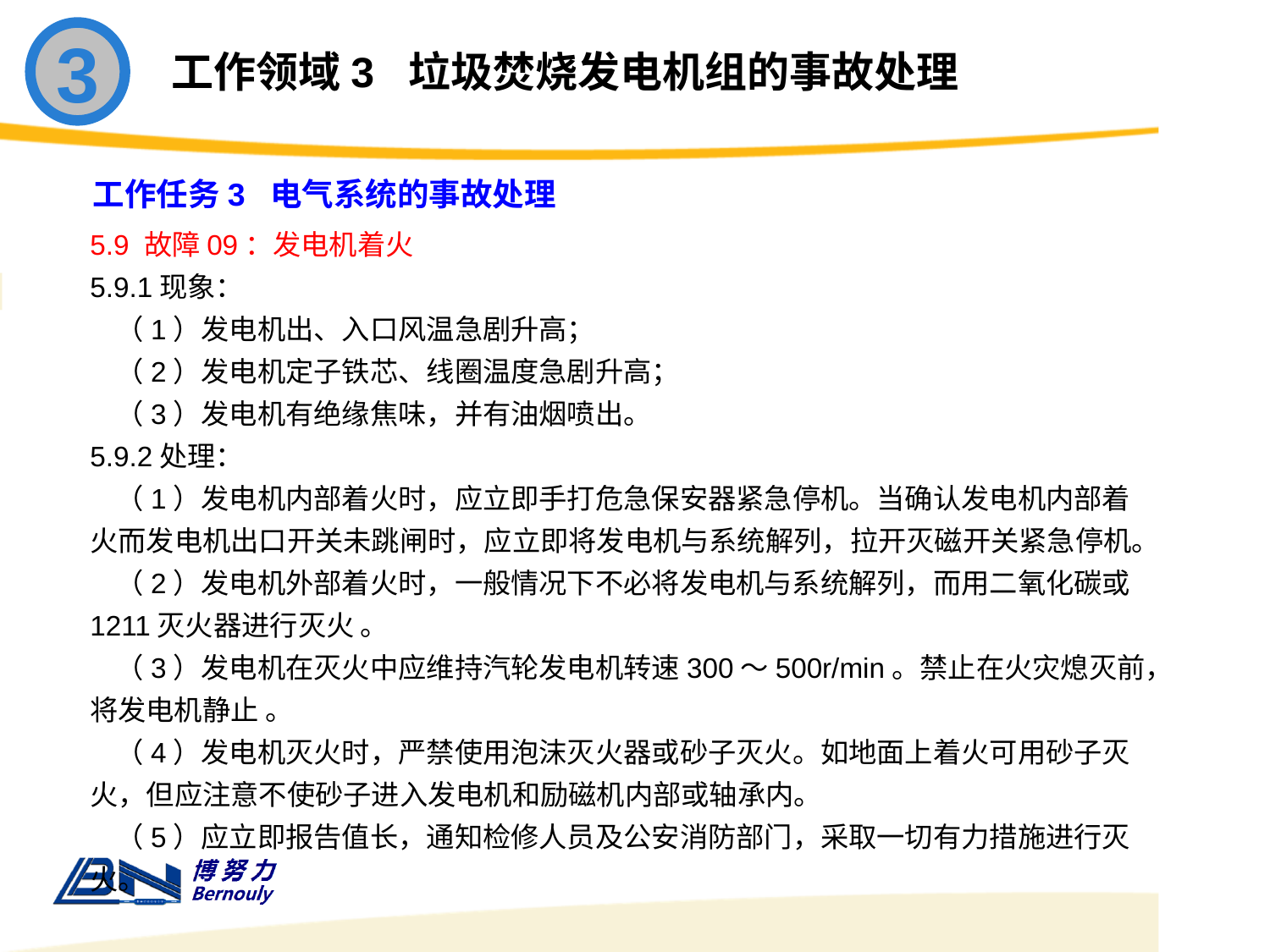

3
工作领域3  垃圾焚烧发电机组的事故处理
工作任务3  电气系统的事故处理
5.9 故障09：发电机着火
5.9.1现象：
   （1）发电机出、入口风温急剧升高；
   （2）发电机定子铁芯、线圈温度急剧升高；
   （3）发电机有绝缘焦味，并有油烟喷出。
5.9.2处理：
   （1）发电机内部着火时，应立即手打危急保安器紧急停机。当确认发电机内部着火而发电机出口开关未跳闸时，应立即将发电机与系统解列，拉开灭磁开关紧急停机。
   （2）发电机外部着火时，一般情况下不必将发电机与系统解列，而用二氧化碳或1211灭火器进行灭火 。
   （3）发电机在灭火中应维持汽轮发电机转速300～500r/min。禁止在火灾熄灭前，将发电机静止 。
   （4）发电机灭火时，严禁使用泡沫灭火器或砂子灭火。如地面上着火可用砂子灭火，但应注意不使砂子进入发电机和励磁机内部或轴承内。
   （5）应立即报告值长，通知检修人员及公安消防部门，采取一切有力措施进行灭火。